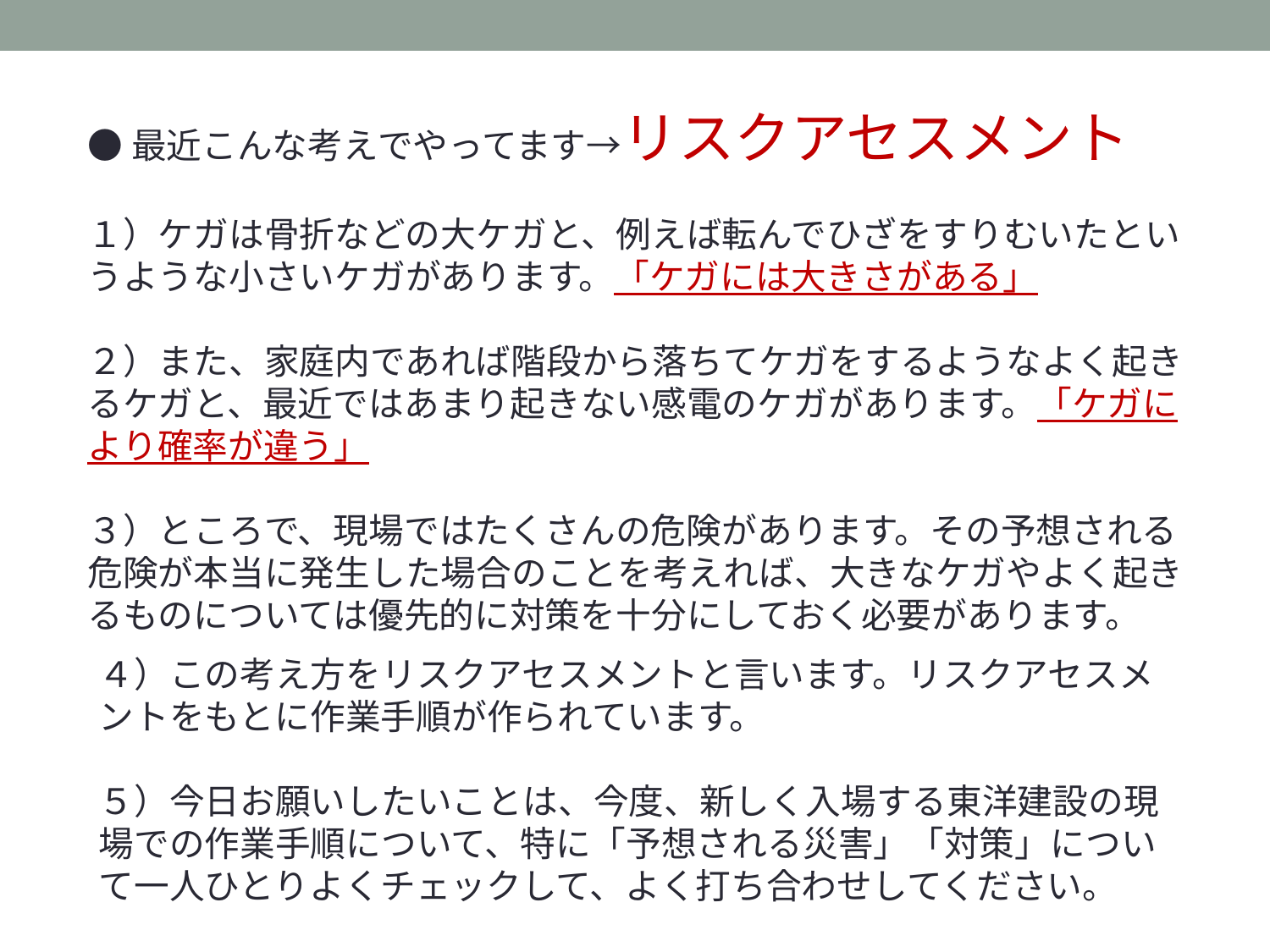

●最近こんな考えでやってます→リスクアセスメント

１）ケガは骨折などの大ケガと、例えば転んでひざをすりむいたというような小さいケガがあります。「ケガには大きさがある」

２）また、家庭内であれば階段から落ちてケガをするようなよく起きるケガと、最近ではあまり起きない感電のケガがあります。「ケガにより確率が違う」

３）ところで、現場ではたくさんの危険があります。その予想される危険が本当に発生した場合のことを考えれば、大きなケガやよく起きるものについては優先的に対策を十分にしておく必要があります。
４）この考え方をリスクアセスメントと言います。リスクアセスメントをもとに作業手順が作られています。

５）今日お願いしたいことは、今度、新しく入場する東洋建設の現場での作業手順について、特に「予想される災害」「対策」について一人ひとりよくチェックして、よく打ち合わせしてください。